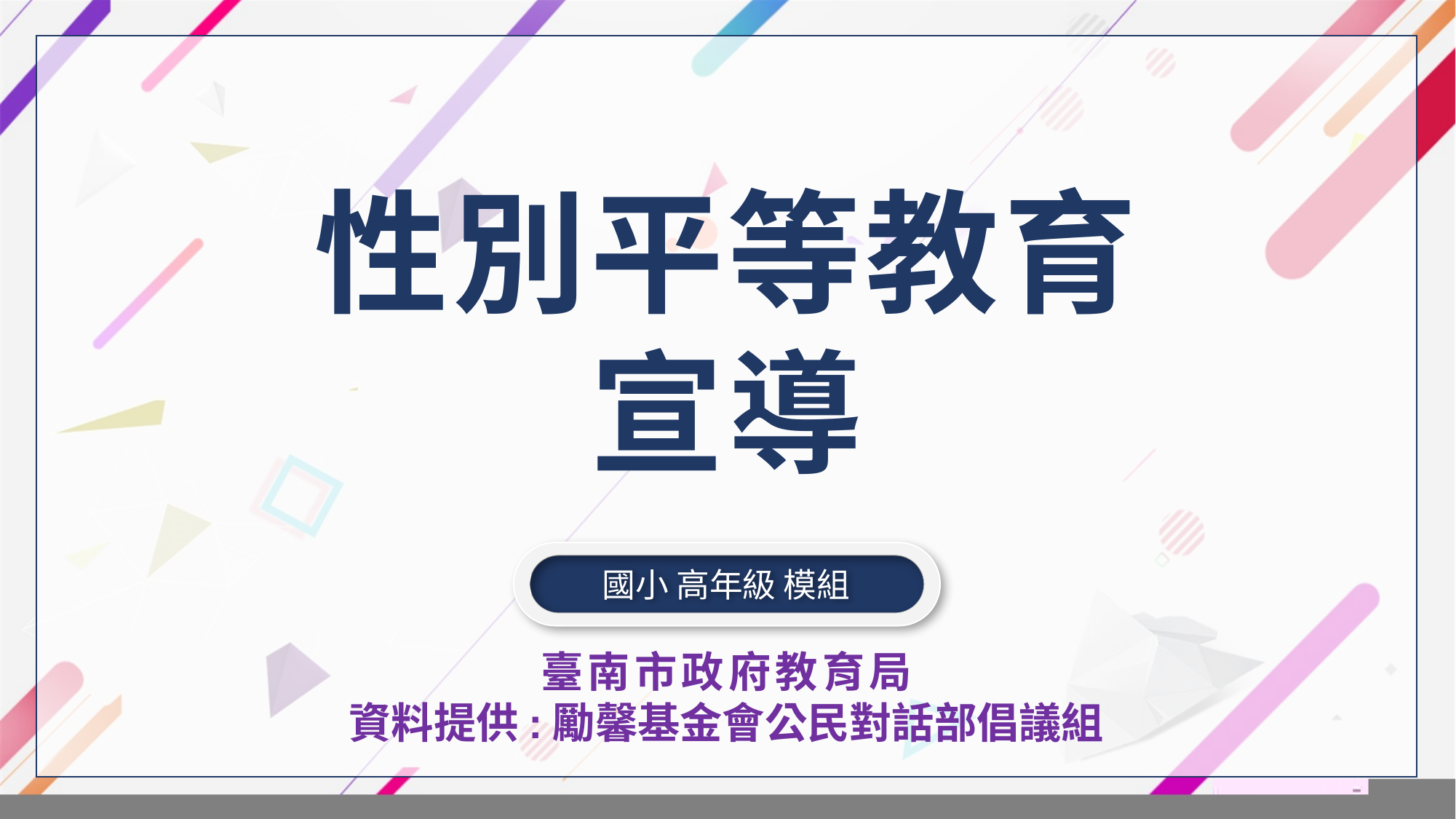

性別平等教育
宣導

國小 高年級 模組
臺南市政府教育局
資料提供:勵馨基金會公民對話部倡議組